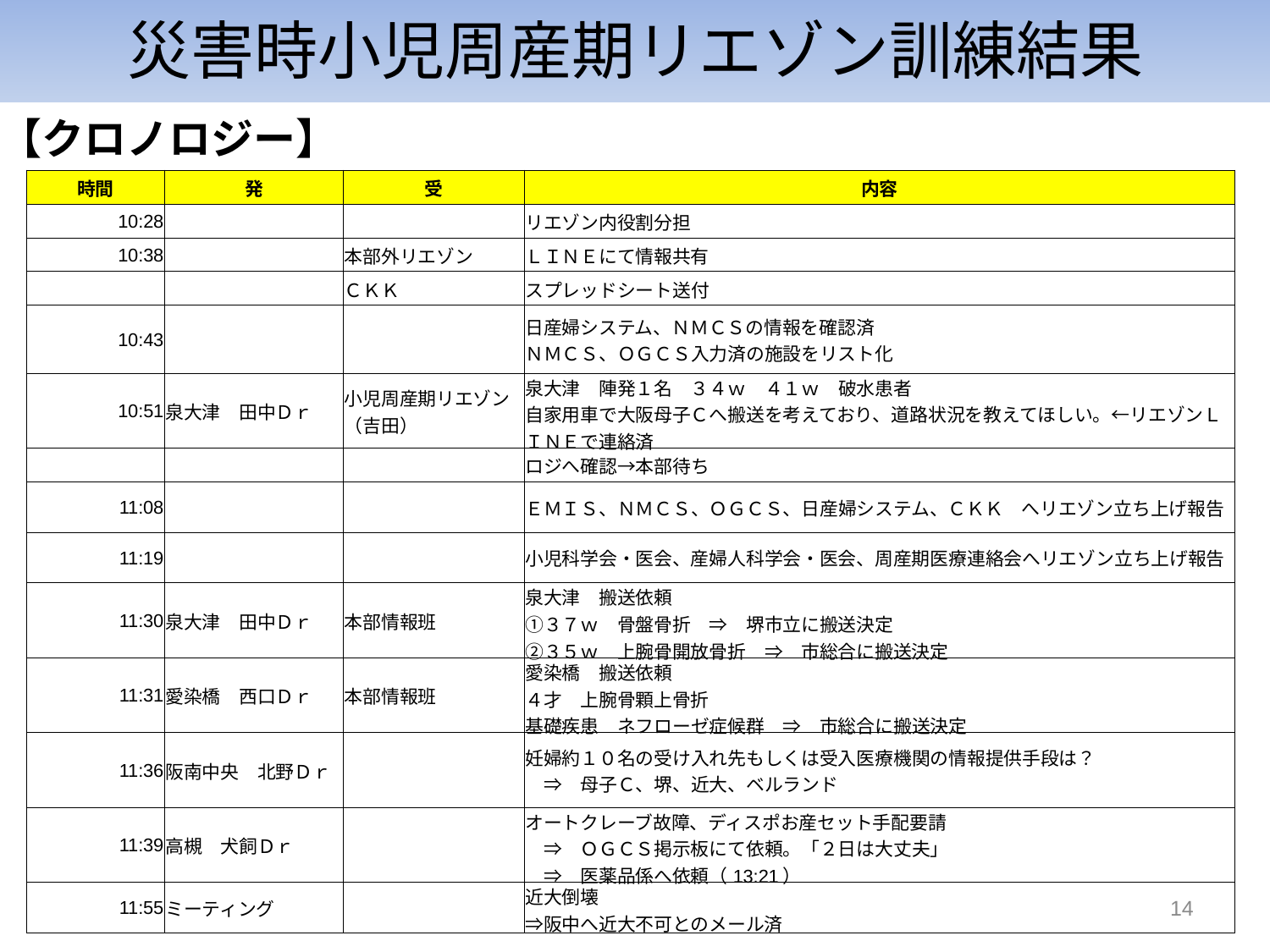

災害時小児周産期リエゾン訓練結果
【クロノロジー】
| 時間 | 発 | 受 | 内容 |
| --- | --- | --- | --- |
| 10:28 |  |  | リエゾン内役割分担 |
| 10:38 |  | 本部外リエゾン | ＬＩＮＥにて情報共有 |
|  |  | ＣＫＫ | スプレッドシート送付 |
| 10:43 |  |  | 日産婦システム、ＮＭＣＳの情報を確認済 ＮＭＣＳ、ＯＧＣＳ入力済の施設をリスト化 |
| 10:51 | 泉大津　田中Ｄｒ | 小児周産期リエゾン（吉田） | 泉大津　陣発１名　３４ｗ　４１ｗ　破水患者 自家用車で大阪母子Ｃへ搬送を考えており、道路状況を教えてほしい。←リエゾンＬＩＮＥで連絡済 |
|  |  |  | ロジへ確認→本部待ち |
| 11:08 |  |  | ＥＭＩＳ、ＮＭＣＳ、ＯＧＣＳ、日産婦システム、ＣＫＫ　へリエゾン立ち上げ報告 |
| 11:19 |  |  | 小児科学会・医会、産婦人科学会・医会、周産期医療連絡会へリエゾン立ち上げ報告 |
| 11:30 | 泉大津　田中Ｄｒ | 本部情報班 | 泉大津　搬送依頼 ①３７ｗ　骨盤骨折　⇒　堺市立に搬送決定 ②３５ｗ　上腕骨開放骨折　⇒　市総合に搬送決定 |
| 11:31 | 愛染橋　西口Ｄｒ | 本部情報班 | 愛染橋　搬送依頼 ４才　上腕骨顆上骨折 基礎疾患　ネフローゼ症候群　⇒　市総合に搬送決定 |
| 11:36 | 阪南中央　北野Ｄｒ |  | 妊婦約１０名の受け入れ先もしくは受入医療機関の情報提供手段は？ 　⇒　母子Ｃ、堺、近大、ベルランド |
| 11:39 | 高槻　犬飼Ｄｒ |  | オートクレーブ故障、ディスポお産セット手配要請 　⇒　ＯＧＣＳ掲示板にて依頼。「２日は大丈夫」 　⇒　医薬品係へ依頼（13:21） |
| 11:55 | ミーティング |  | 近大倒壊 ⇒阪中へ近大不可とのメール済 |
14